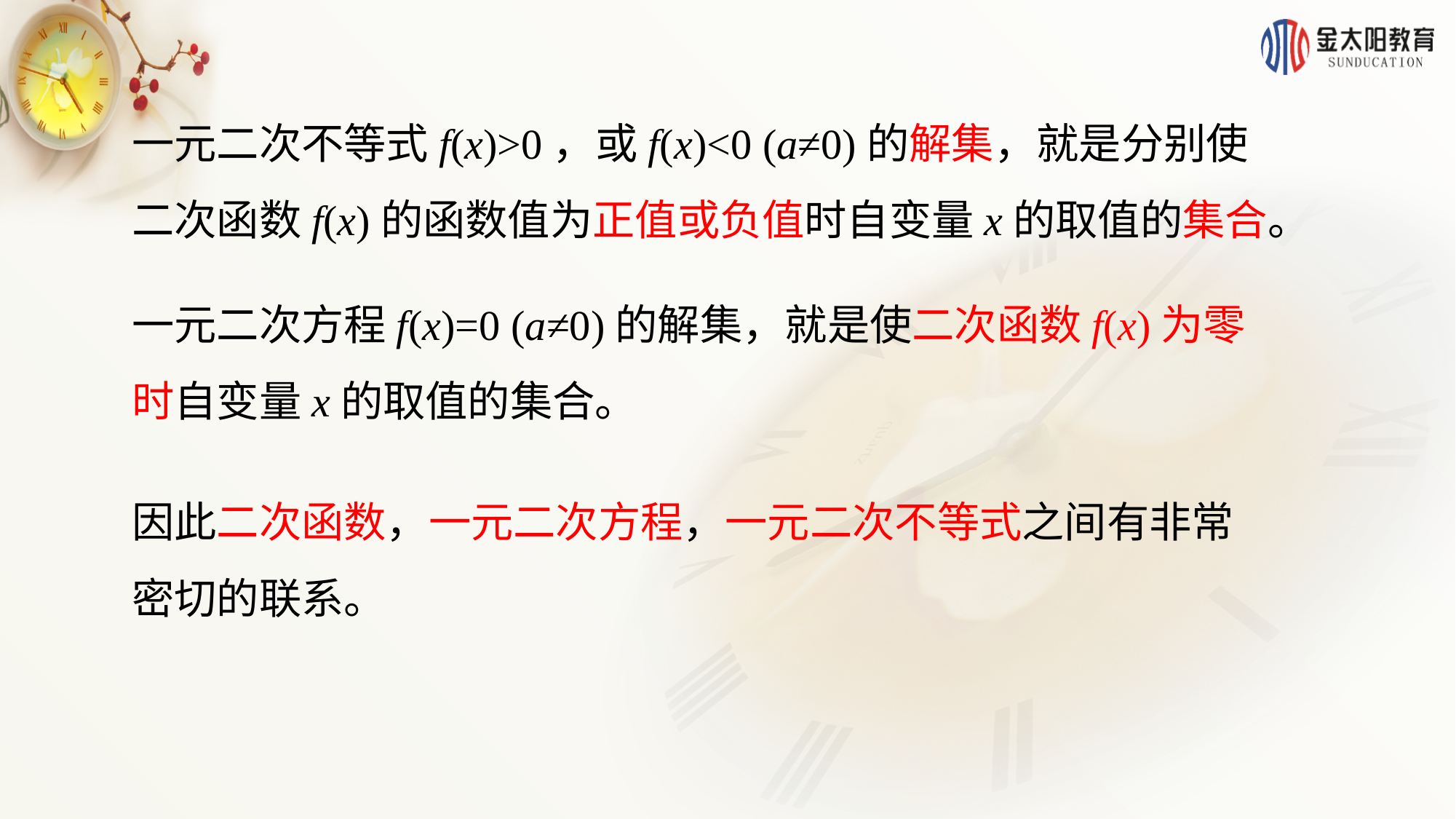

一元二次不等式f(x)>0，或f(x)<0 (a≠0)的解集，就是分别使二次函数f(x)的函数值为正值或负值时自变量x的取值的集合。
一元二次方程f(x)=0 (a≠0)的解集，就是使二次函数f(x)为零时自变量x的取值的集合。
因此二次函数，一元二次方程，一元二次不等式之间有非常密切的联系。